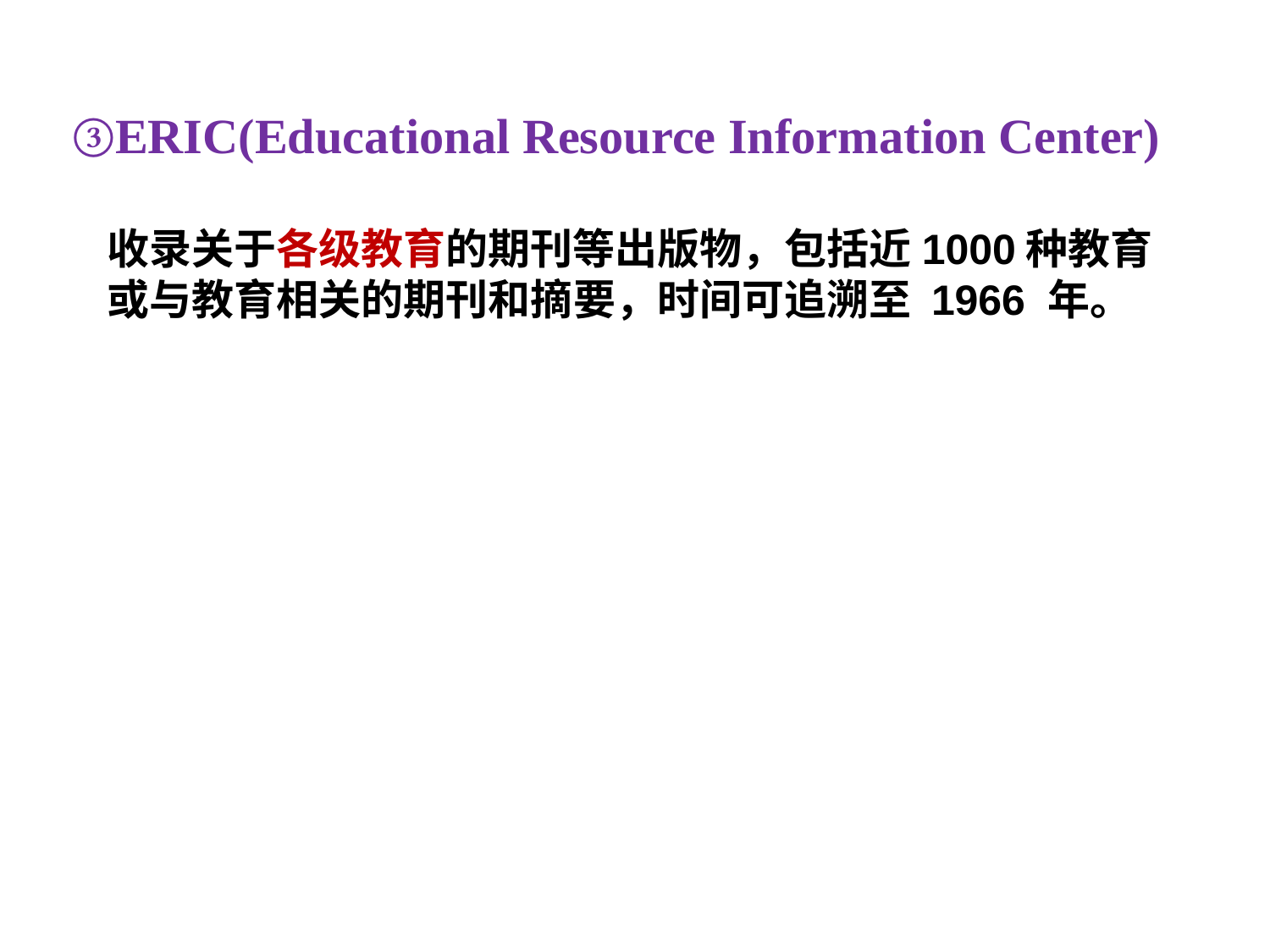

# ③ERIC(Educational Resource Information Center)
收录关于各级教育的期刊等出版物，包括近1000种教育或与教育相关的期刊和摘要，时间可追溯至 1966 年。